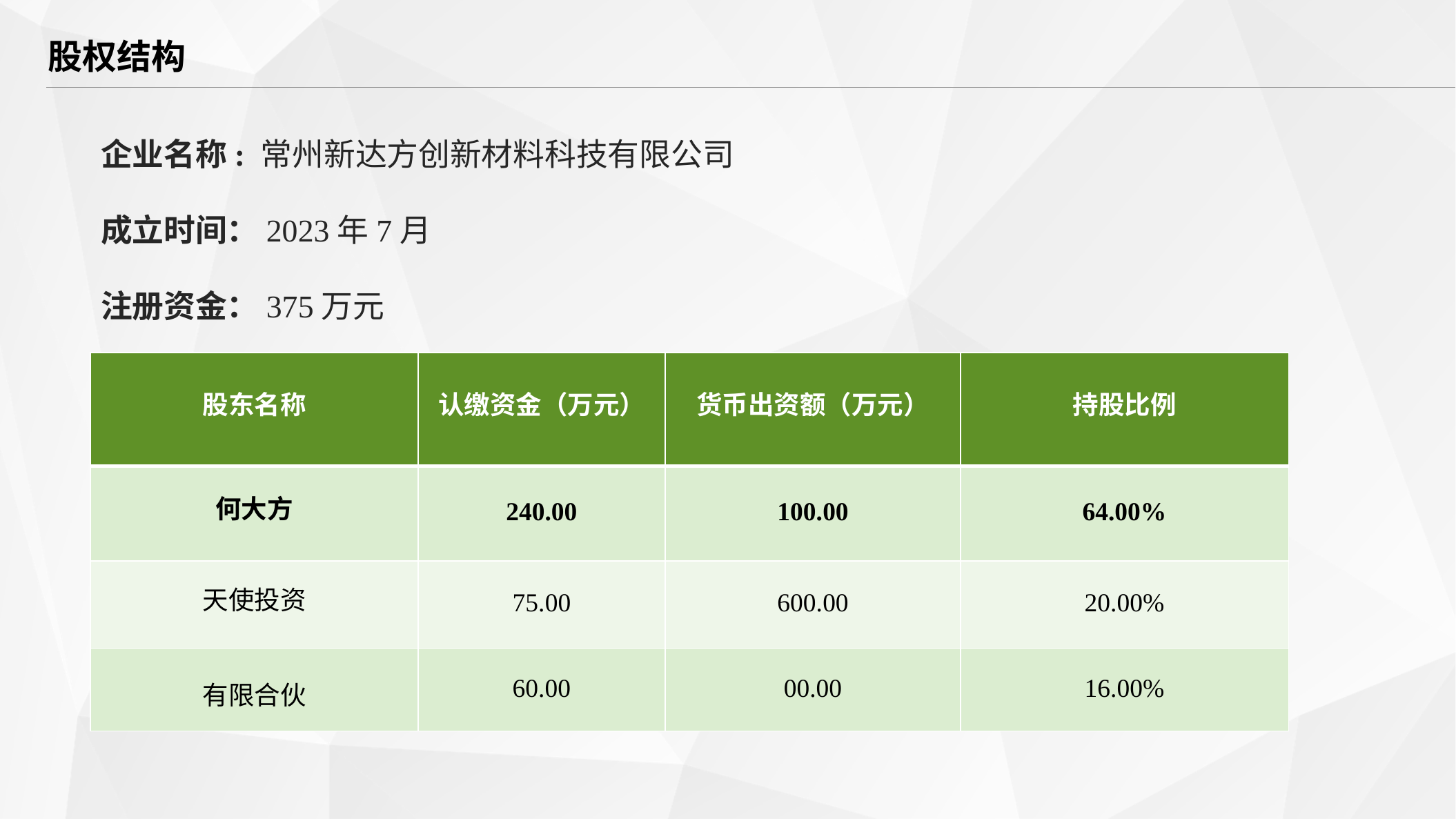

股权结构
企业名称: 常州新达方创新材料科技有限公司
成立时间：2023年7月
注册资金：375万元
| 股东名称 | 认缴资金（万元） | 货币出资额（万元） | 持股比例 |
| --- | --- | --- | --- |
| 何大方 | 240.00 | 100.00 | 64.00% |
| 天使投资 | 75.00 | 600.00 | 20.00% |
| 有限合伙 | 60.00 | 00.00 | 16.00% |